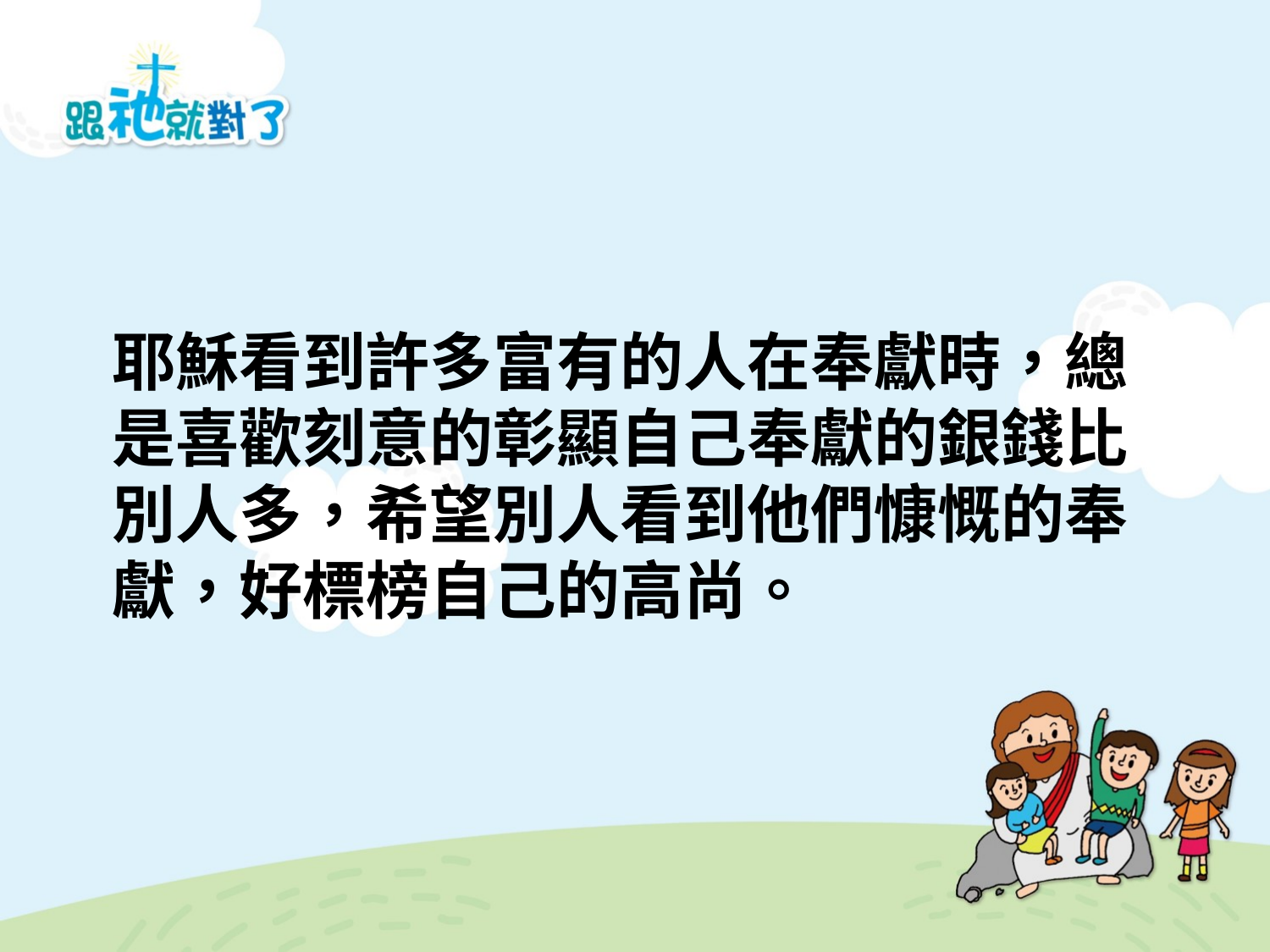

耶穌看到許多富有的人在奉獻時，總是喜歡刻意的彰顯自己奉獻的銀錢比別人多，希望別人看到他們慷慨的奉獻，好標榜自己的高尚。